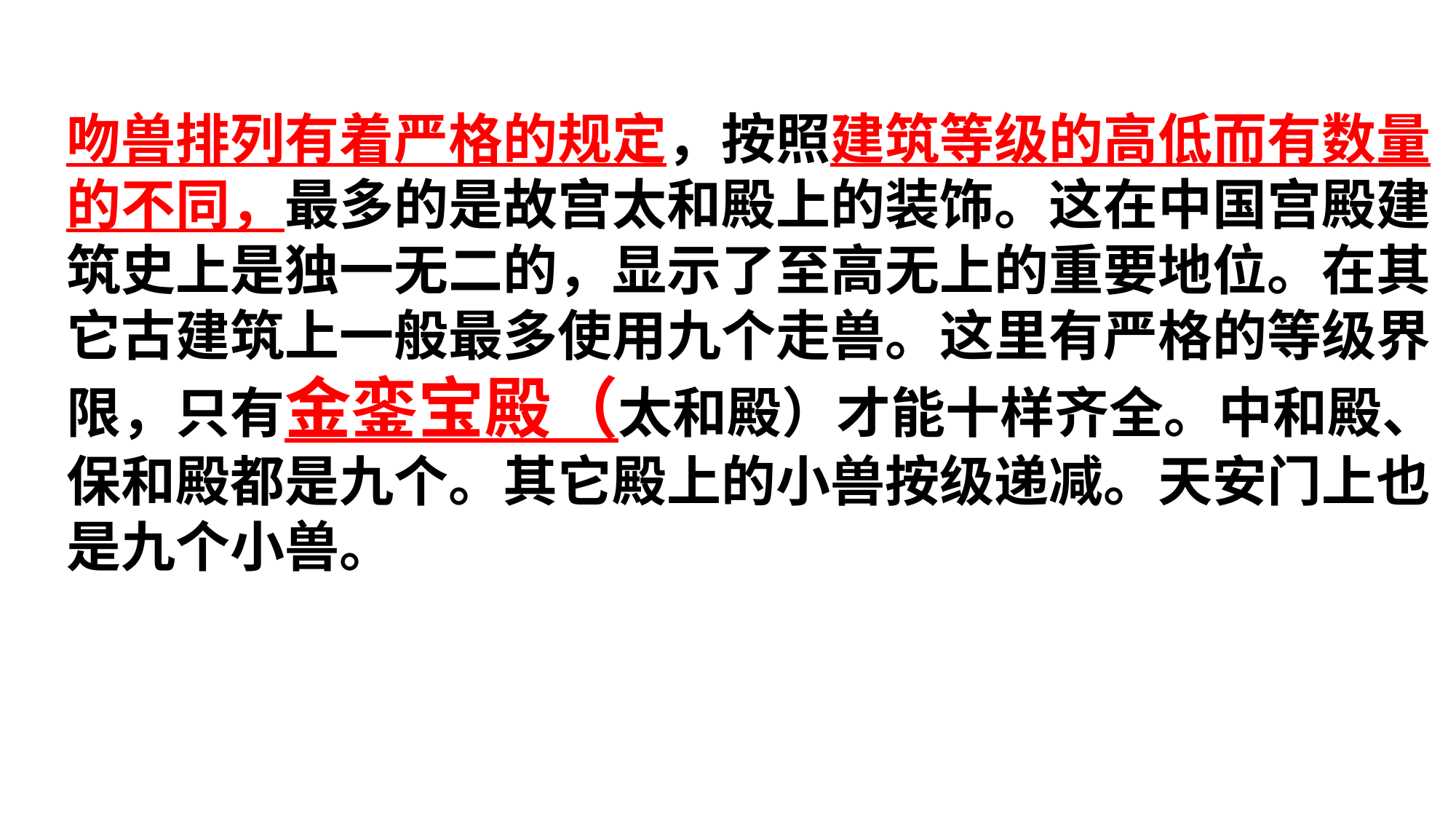

吻兽排列有着严格的规定，按照建筑等级的高低而有数量的不同，最多的是故宫太和殿上的装饰。这在中国宫殿建筑史上是独一无二的，显示了至高无上的重要地位。在其它古建筑上一般最多使用九个走兽。这里有严格的等级界限，只有金銮宝殿（太和殿）才能十样齐全。中和殿、保和殿都是九个。其它殿上的小兽按级递减。天安门上也是九个小兽。